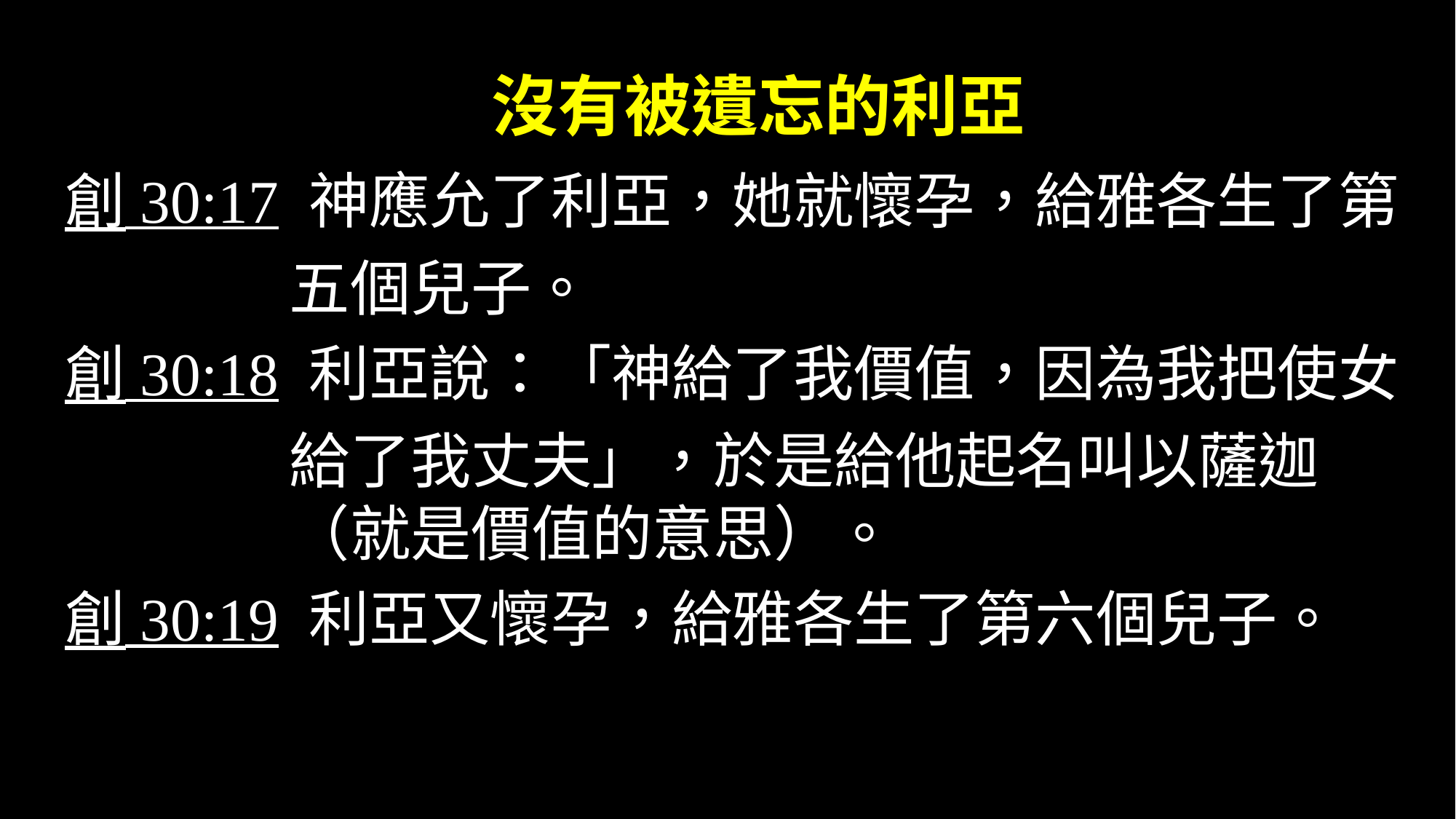

# 沒有被遺忘的利亞
創 30:17 神應允了利亞，她就懷孕，給雅各生了第五個兒子。
創 30:18 利亞說：「神給了我價值，因為我把使女給了我丈夫」，於是給他起名叫以薩迦（就是價值的意思）。
創 30:19 利亞又懷孕，給雅各生了第六個兒子。